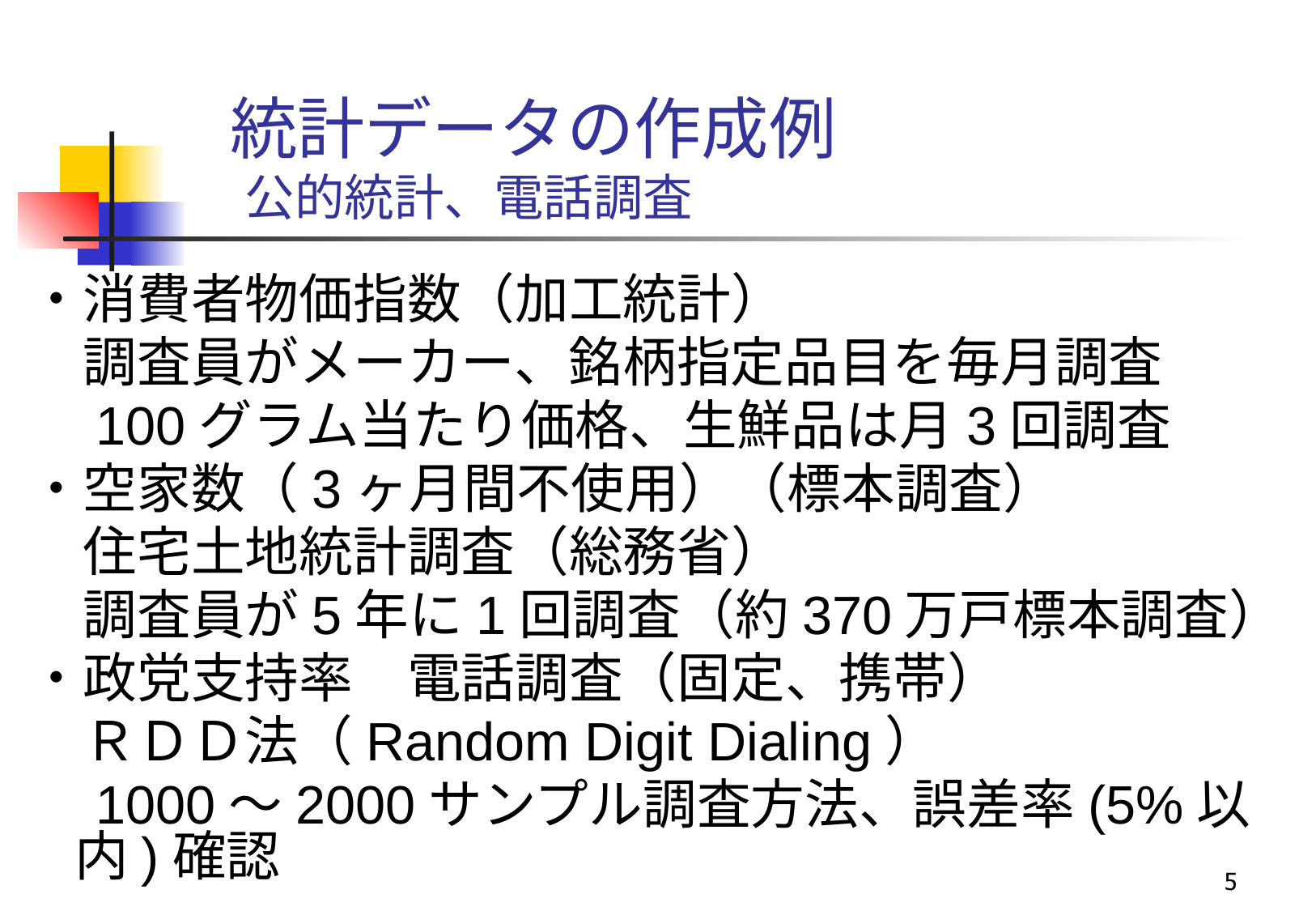

# 統計データの作成例 公的統計、電話調査
・消費者物価指数（加工統計）
　調査員がメーカー、銘柄指定品目を毎月調査
　100グラム当たり価格、生鮮品は月3回調査
・空家数（3ヶ月間不使用）（標本調査）
　住宅土地統計調査（総務省）
　調査員が5年に1回調査（約370万戸標本調査）
・政党支持率　電話調査（固定、携帯）
　ＲＤＤ法（Random Digit Dialing）
　1000～2000サンプル調査方法、誤差率(5%以内)確認
5